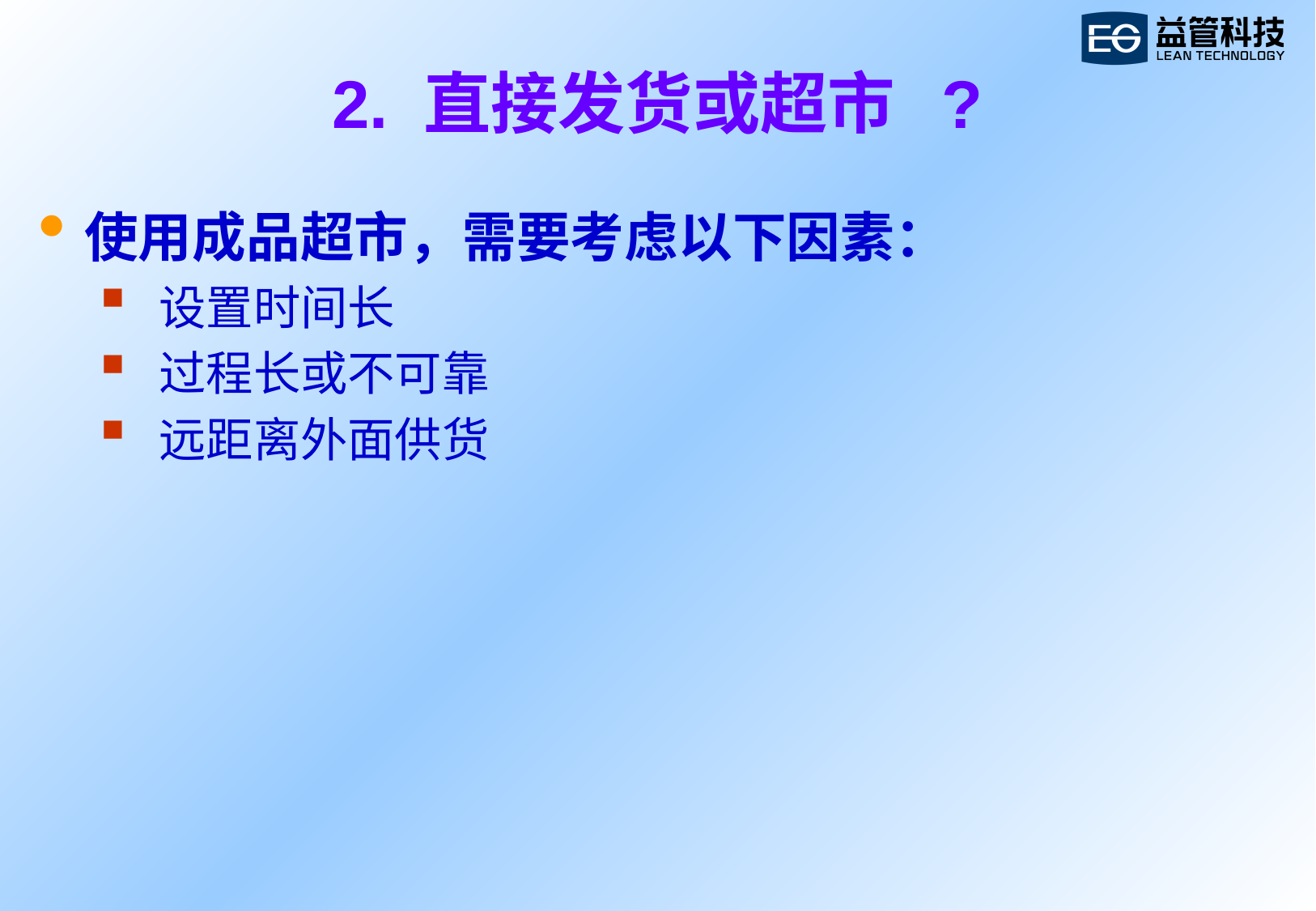

# 2. 直接发货或超市  ?
使用成品超市，需要考虑以下因素：
 设置时间长
 过程长或不可靠
 远距离外面供货